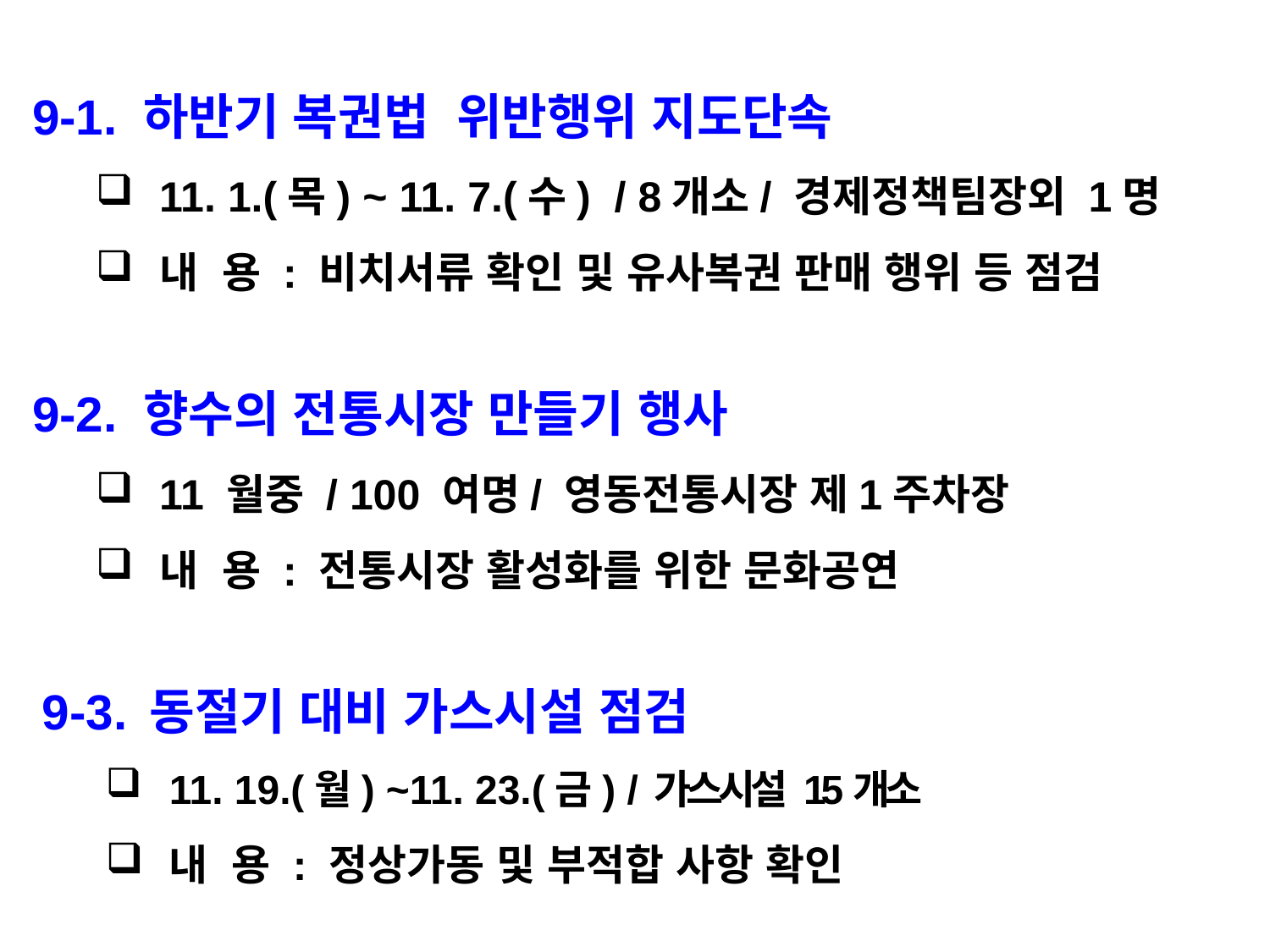

9-1. 하반기 복권법  위반행위 지도단속
11. 1.(목) ~ 11. 7.(수)  / 8개소/ 경제정책팀장외 1명
내  용 : 비치서류 확인 및 유사복권 판매 행위 등 점검
9-2. 향수의 전통시장 만들기 행사
11 월중 / 100 여명/ 영동전통시장 제1주차장
내  용 : 전통시장 활성화를 위한 문화공연

9-3. 동절기 대비 가스시설 점검
11. 19.(월) ~11. 23.(금) / 가스시설 15개소
내  용 : 정상가동 및 부적합 사항 확인